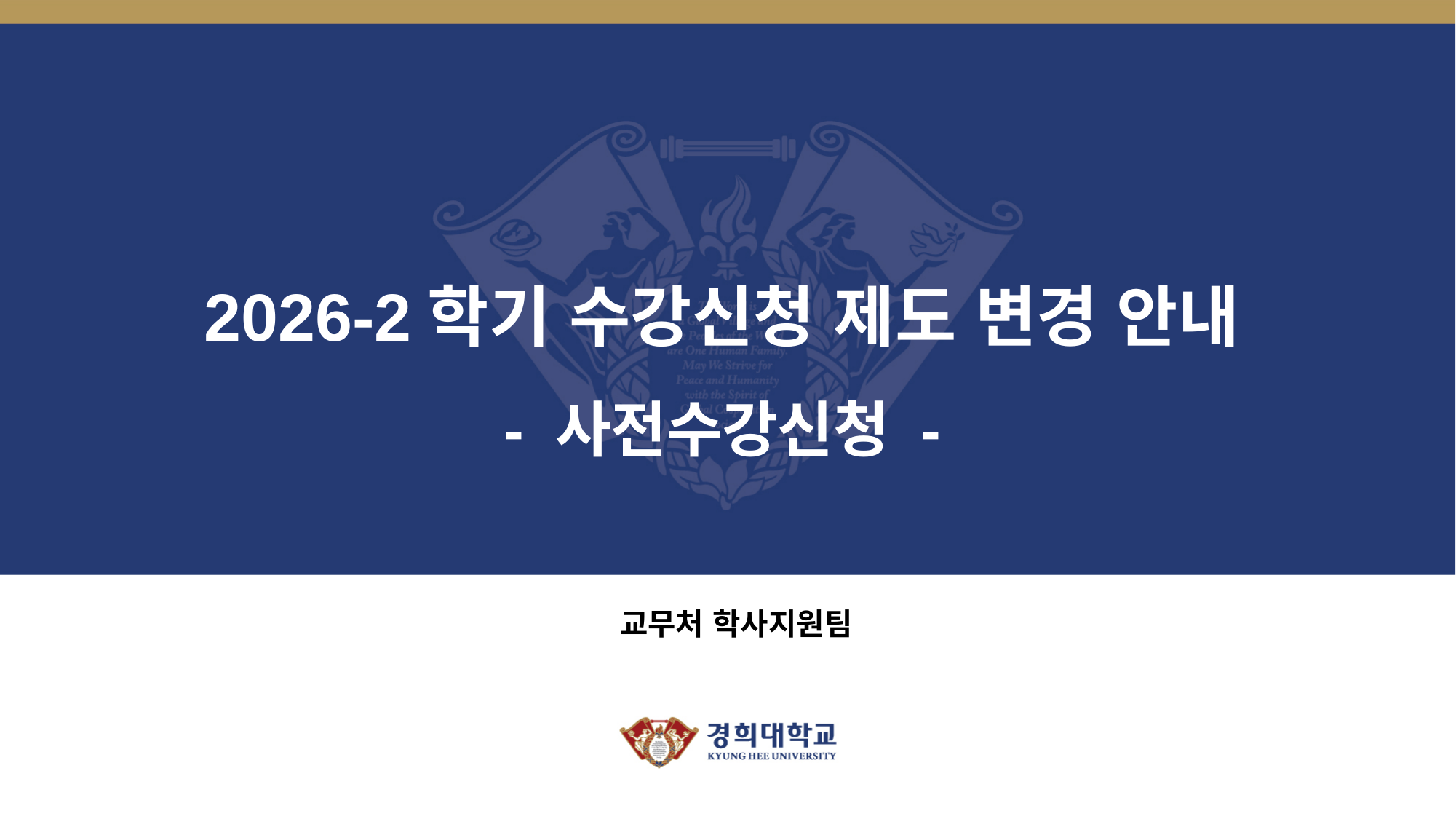

2026-2학기 수강신청 제도 변경 안내
- 사전수강신청 -
교무처 학사지원팀